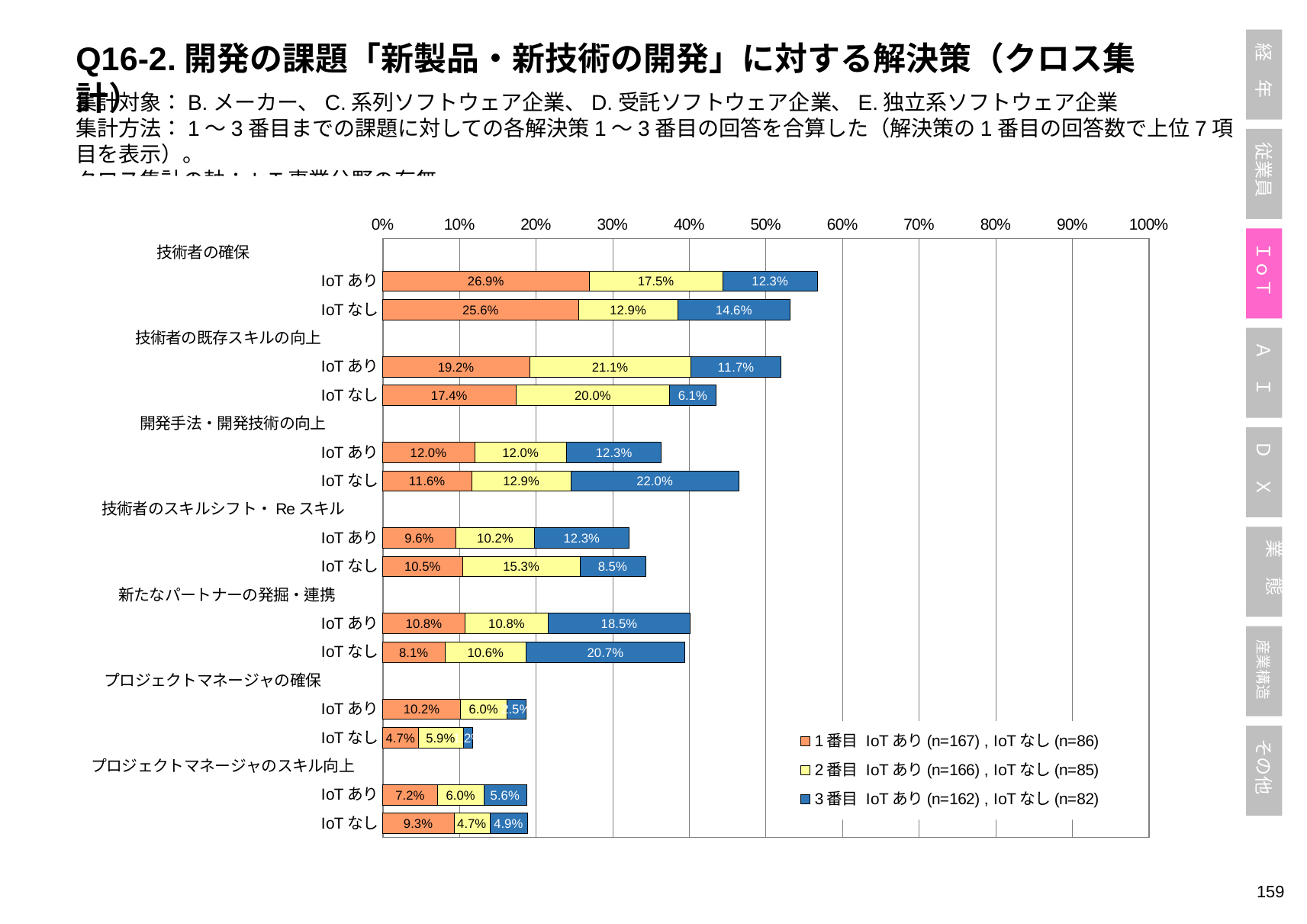

Q16-2.開発の課題「新製品・新技術の開発」に対する解決策（クロス集計）
集計対象：B.メーカー、C.系列ソフトウェア企業、D.受託ソフトウェア企業、E.独立系ソフトウェア企業
集計方法：1～3番目までの課題に対しての各解決策1～3番目の回答を合算した（解決策の1番目の回答数で上位7項目を表示）。
クロス集計の軸：IoT事業分野の有無

### Chart

| Category | 1番目 IoTあり(n=167) , IoTなし(n=86) | 2番目 IoTあり(n=166) , IoTなし(n=85) | 3番目 IoTあり(n=162) , IoTなし(n=82) |
|---|---|---|---|
| 技術者の確保                            | None | None | None |
| IoTあり | 0.2694610778443114 | 0.1746987951807229 | 0.12345679012345678 |
| IoTなし | 0.2558139534883721 | 0.12941176470588237 | 0.14634146341463414 |
| 技術者の既存スキルの向上             | None | None | None |
| IoTあり | 0.19161676646706588 | 0.21084337349397592 | 0.11728395061728394 |
| IoTなし | 0.1744186046511628 | 0.2 | 0.06097560975609756 |
| 開発手法・開発技術の向上            | None | None | None |
| IoTあり | 0.11976047904191617 | 0.12048192771084337 | 0.12345679012345678 |
| IoTなし | 0.11627906976744186 | 0.12941176470588237 | 0.21951219512195122 |
| 技術者のスキルシフト・Reスキル        | None | None | None |
| IoTあり | 0.09580838323353294 | 0.10240963855421686 | 0.12345679012345678 |
| IoTなし | 0.10465116279069768 | 0.15294117647058825 | 0.08536585365853659 |
| 新たなパートナーの発掘・連携          | None | None | None |
| IoTあり | 0.10778443113772455 | 0.10843373493975904 | 0.18518518518518517 |
| IoTなし | 0.08139534883720931 | 0.10588235294117647 | 0.2073170731707317 |
| プロジェクトマネージャの確保             | None | None | None |
| IoTあり | 0.10179640718562874 | 0.060240963855421686 | 0.024691358024691357 |
| IoTなし | 0.046511627906976744 | 0.058823529411764705 | 0.012195121951219513 |
| プロジェクトマネージャのスキル向上      | None | None | None |
| IoTあり | 0.0718562874251497 | 0.060240963855421686 | 0.05555555555555555 |
| IoTなし | 0.09302325581395349 | 0.047058823529411764 | 0.04878048780487805 |
159